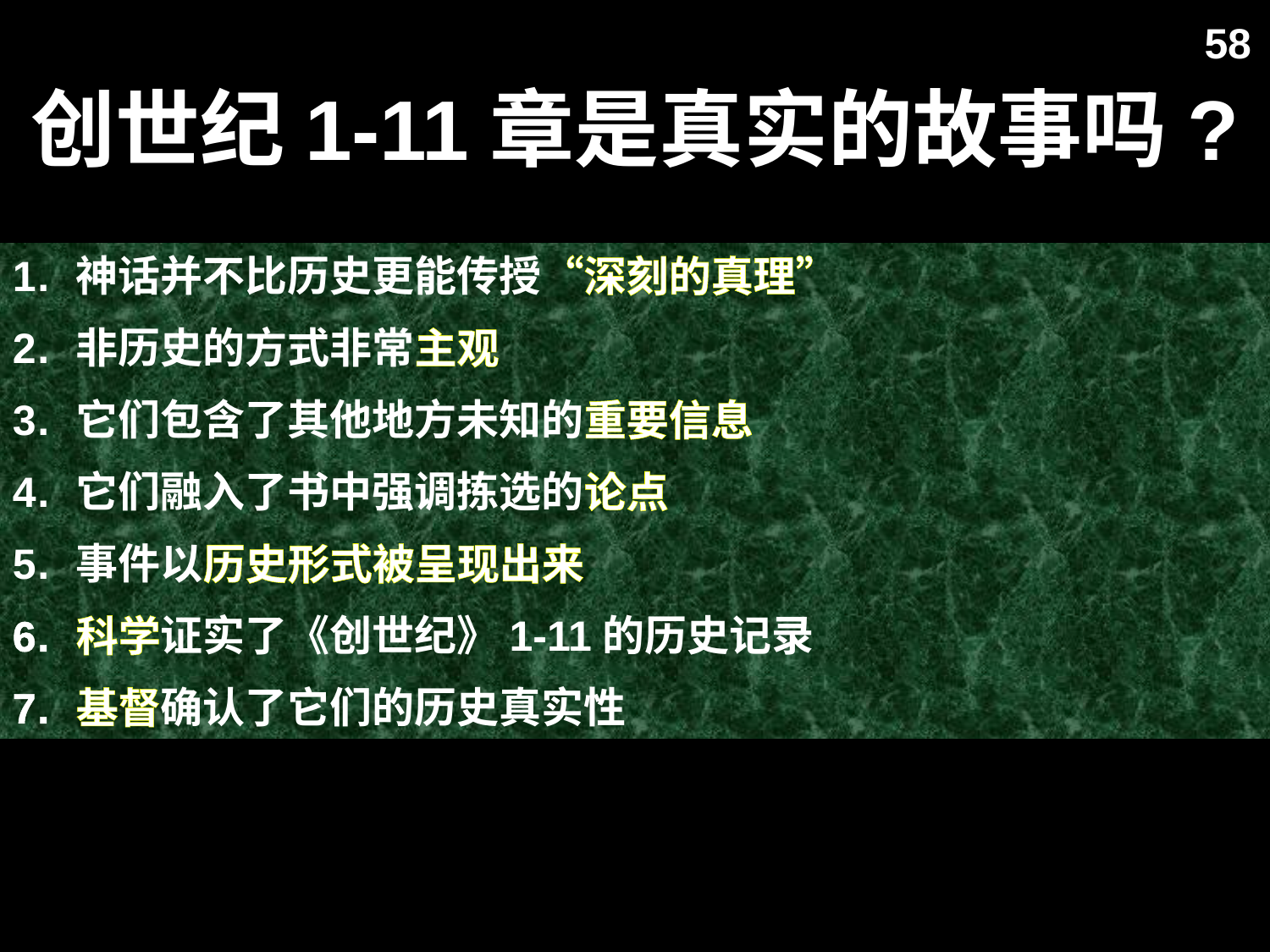

# 创世纪1-11章是真实的故事吗?
58
神话并不比历史更能传授“深刻的真理”
非历史的方式非常主观
它们包含了其他地方未知的重要信息
它们融入了书中强调拣选的论点
事件以历史形式被呈现出来
科学证实了《创世纪》1-11的历史记录
基督确认了它们的历史真实性